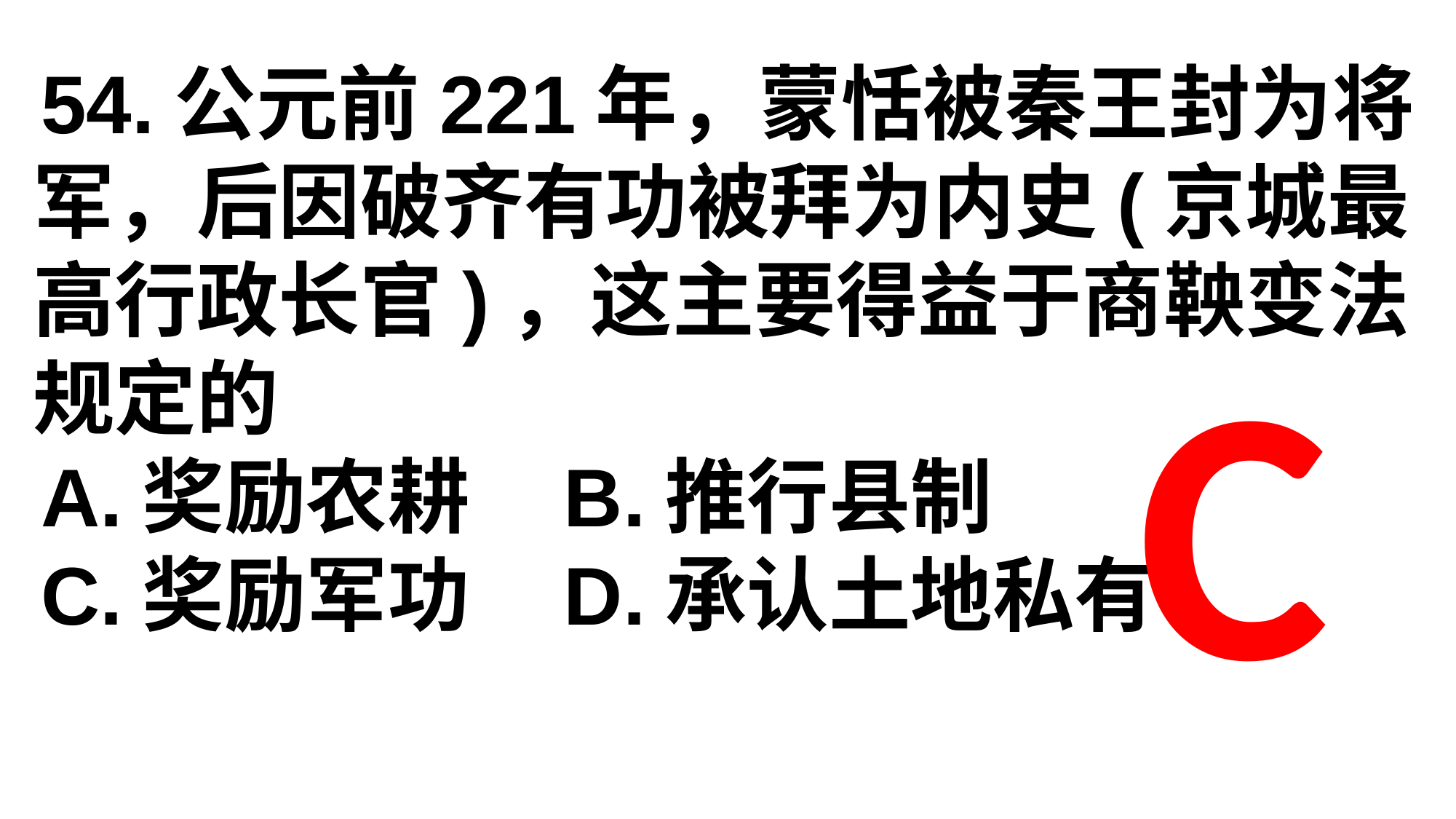

54.公元前221年，蒙恬被秦王封为将军，后因破齐有功被拜为内史(京城最高行政长官)，这主要得益于商鞅变法规定的
A.奖励农耕    B.推行县制
C.奖励军功    D.承认土地私有
C